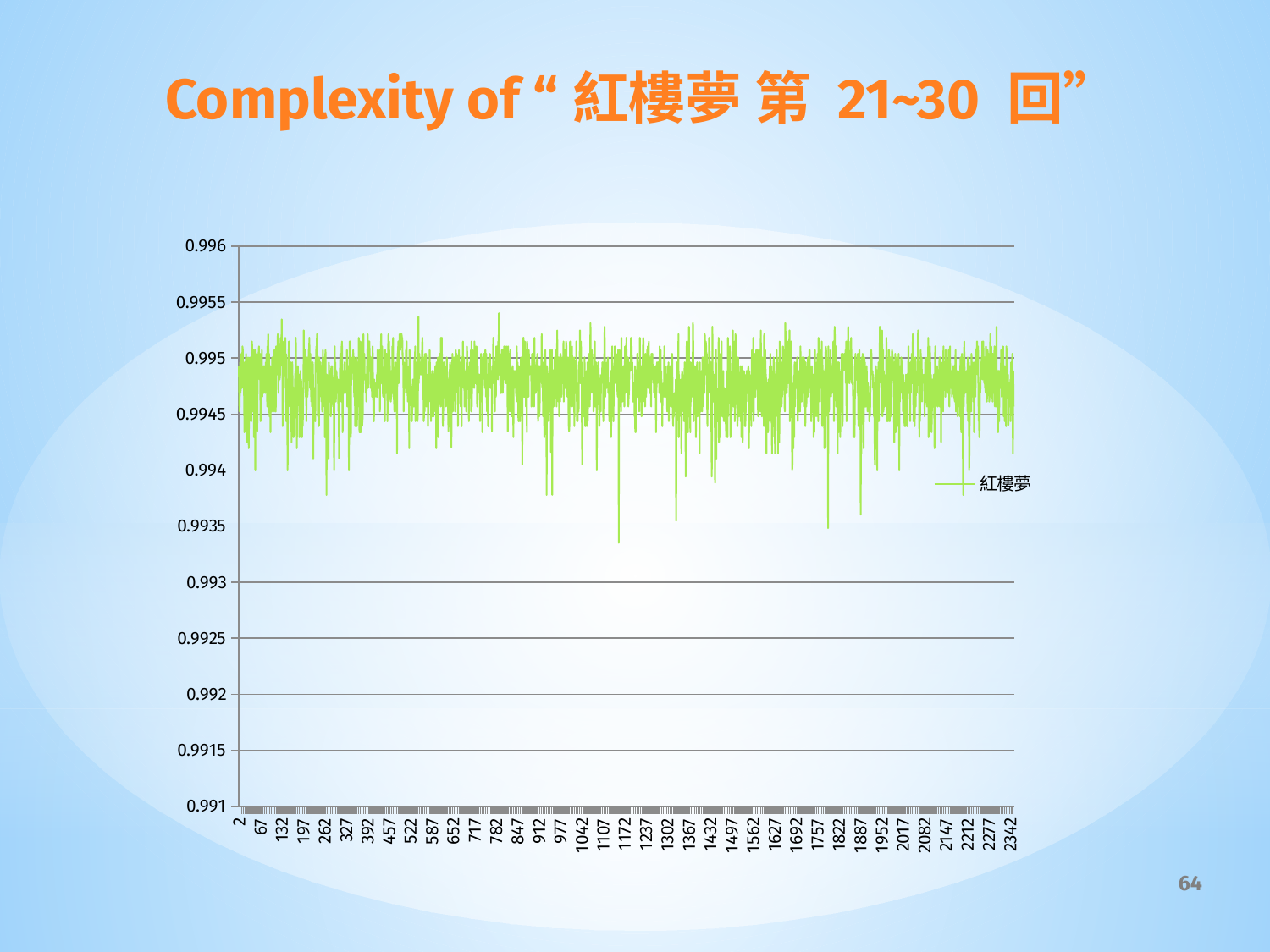

# Complexity of “紅樓夢 第 21~30 回”

### Chart

| Category |  |
|---|---|
64